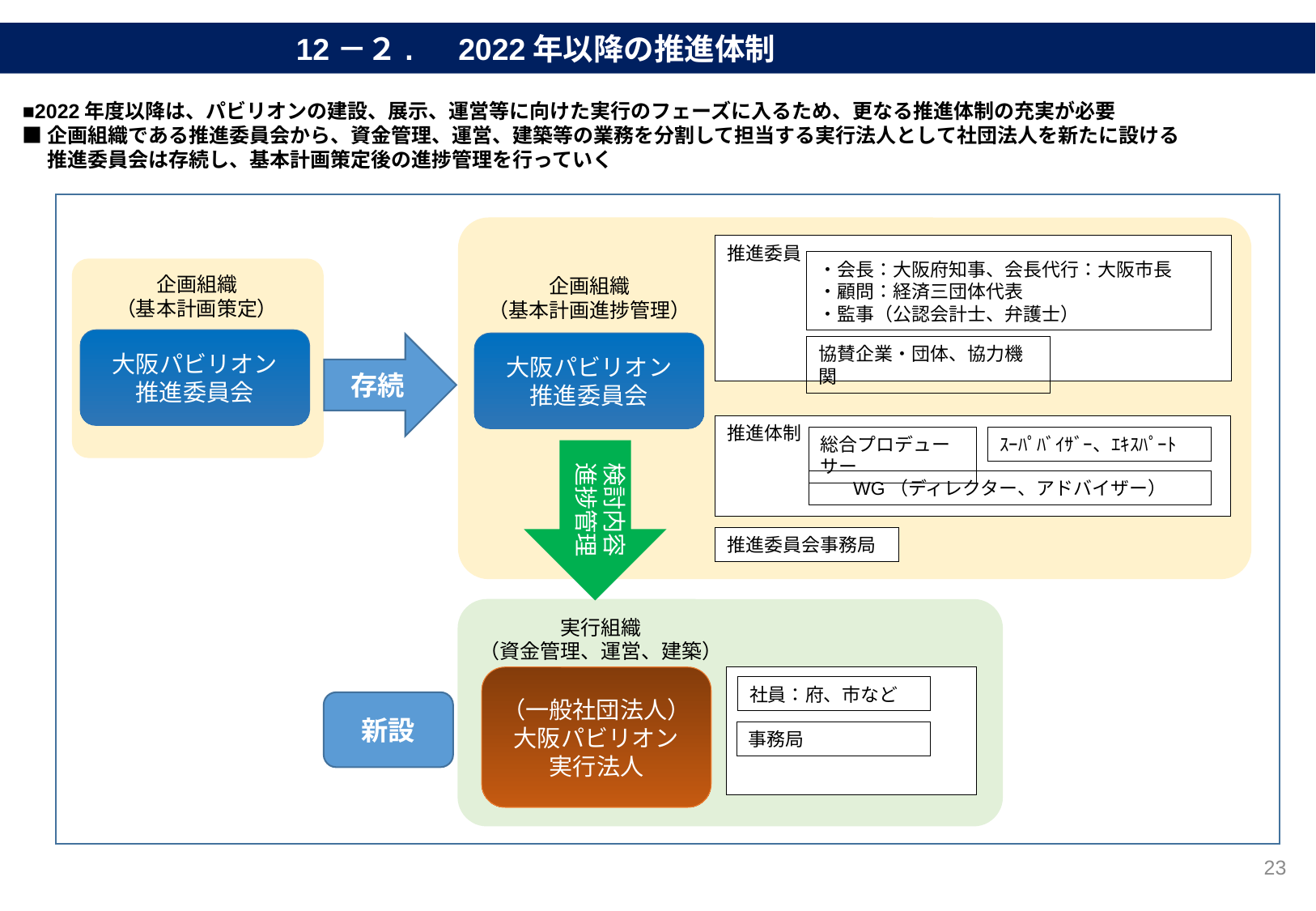

12－２.　2022年以降の推進体制
■2022年度以降は、パビリオンの建設、展示、運営等に向けた実行のフェーズに入るため、更なる推進体制の充実が必要
■企画組織である推進委員会から、資金管理、運営、建築等の業務を分割して担当する実行法人として社団法人を新たに設ける
　 推進委員会は存続し、基本計画策定後の進捗管理を行っていく

推進委員

・会長：大阪府知事、会長代行：大阪市長
・顧問：経済三団体代表
・監事（公認会計士、弁護士）

企画組織
（基本計画策定）
企画組織
（基本計画進捗管理）
大阪パビリオン
推進委員会
大阪パビリオン
推進委員会
存続
協賛企業・団体、協力機関
推進体制

ｽｰﾊﾟﾊﾞｲｻﾞｰ、ｴｷｽﾊﾟｰﾄ
総合プロデューサー

検討内容
進捗管理
WG（ディレクター、アドバイザー）
推進委員会事務局

実行組織
（資金管理、運営、建築）
（一般社団法人）
大阪パビリオン
実行法人

社員：府、市など
新設
事務局
23